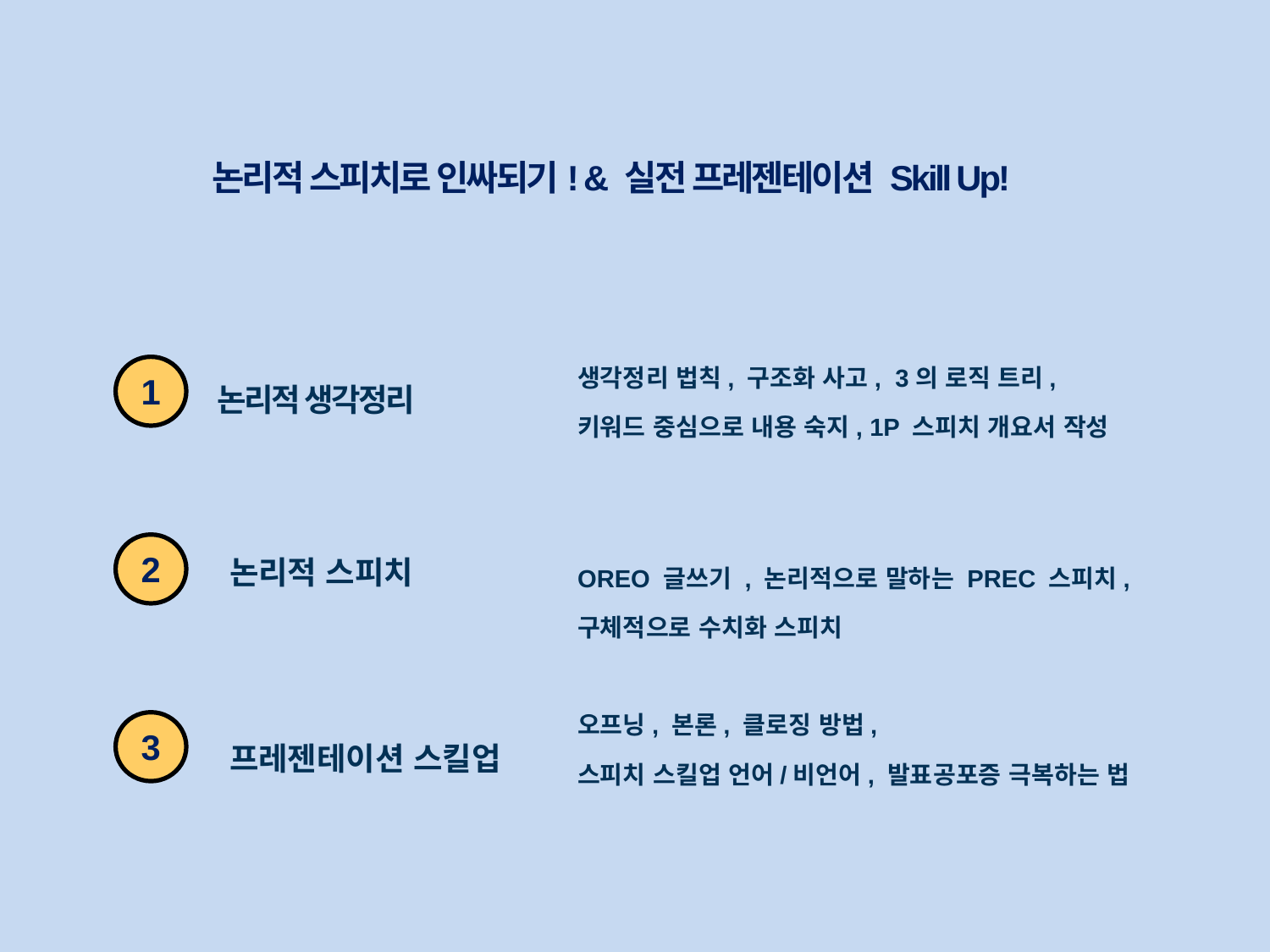

논리적 스피치로 인싸되기! & 실전 프레젠테이션 Skill Up!
생각정리 법칙, 구조화 사고,  3의 로직 트리,
키워드 중심으로 내용 숙지, 1P 스피치 개요서 작성
1
논리적 생각정리

2
논리적 스피치
OREO 글쓰기 , 논리적으로 말하는 PREC 스피치,
구체적으로 수치화 스피치
오프닝, 본론, 클로징 방법,
스피치 스킬업 언어/비언어, 발표공포증 극복하는 법
3
프레젠테이션 스킬업